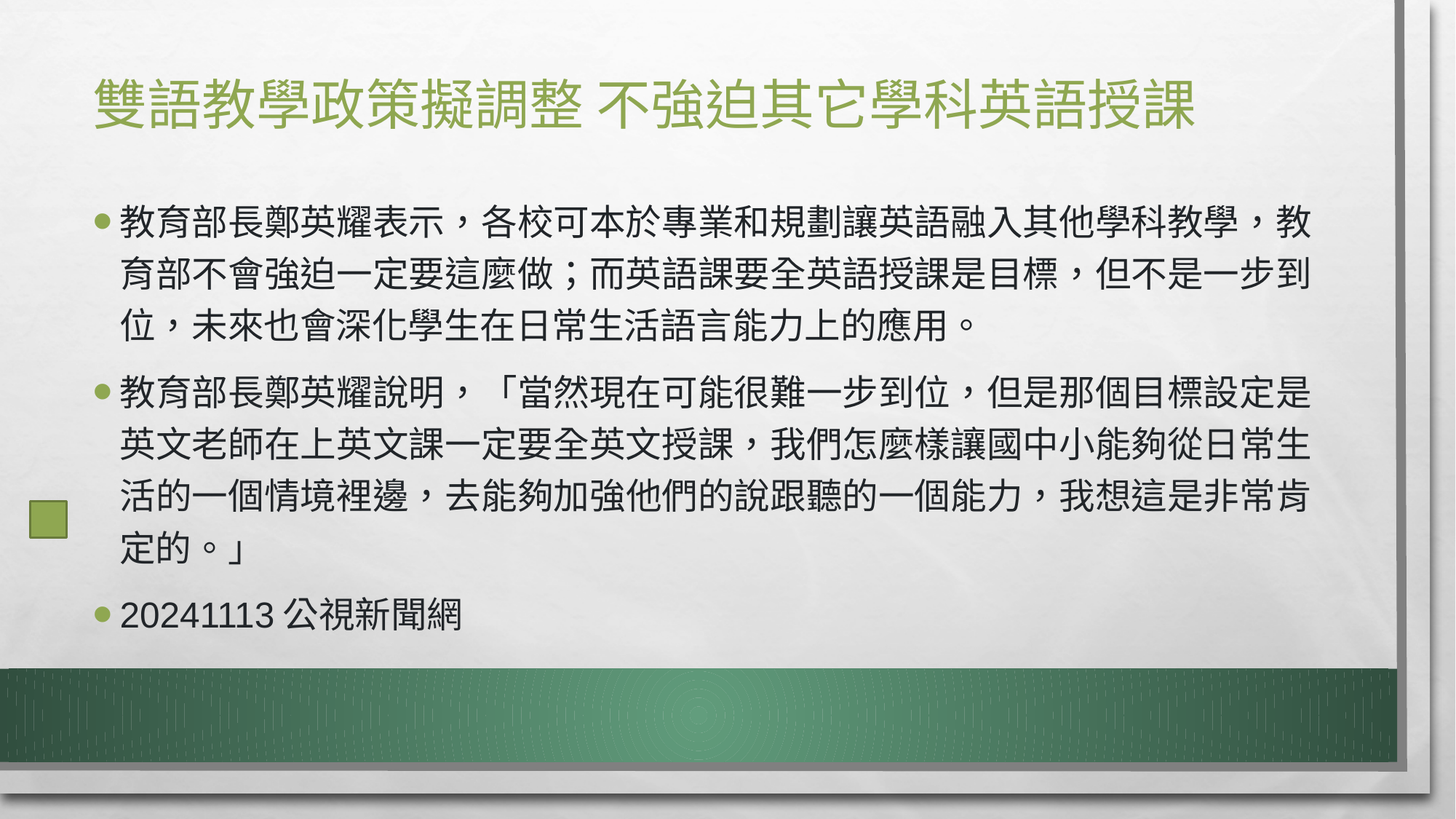

# 雙語教學政策擬調整 不強迫其它學科英語授課
教育部長鄭英耀表示，各校可本於專業和規劃讓英語融入其他學科教學，教育部不會強迫一定要這麼做；而英語課要全英語授課是目標，但不是一步到位，未來也會深化學生在日常生活語言能力上的應用。
教育部長鄭英耀說明，「當然現在可能很難一步到位，但是那個目標設定是英文老師在上英文課一定要全英文授課，我們怎麼樣讓國中小能夠從日常生活的一個情境裡邊，去能夠加強他們的說跟聽的一個能力，我想這是非常肯定的。」
20241113公視新聞網